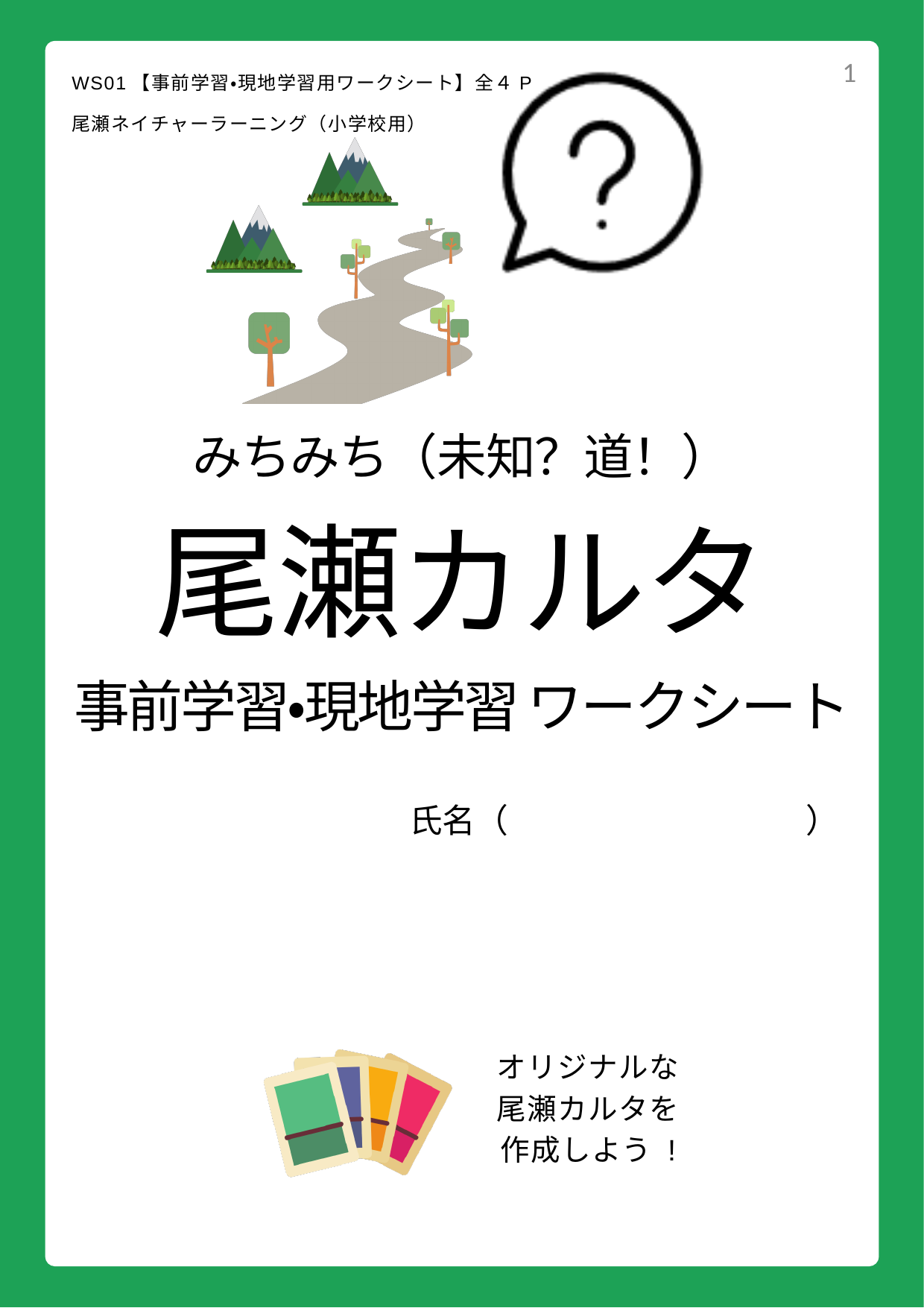

1
WS01【事前学習・現地学習用ワークシート】全４P
尾瀬ネイチャーラーニング（小学校用）

みちみち（未知？道！）
尾瀬カルタ
事前学習・現地学習 ワークシート
氏名（　　　　　　　　　）
オリジナルな
尾瀬カルタを
作成しよう !